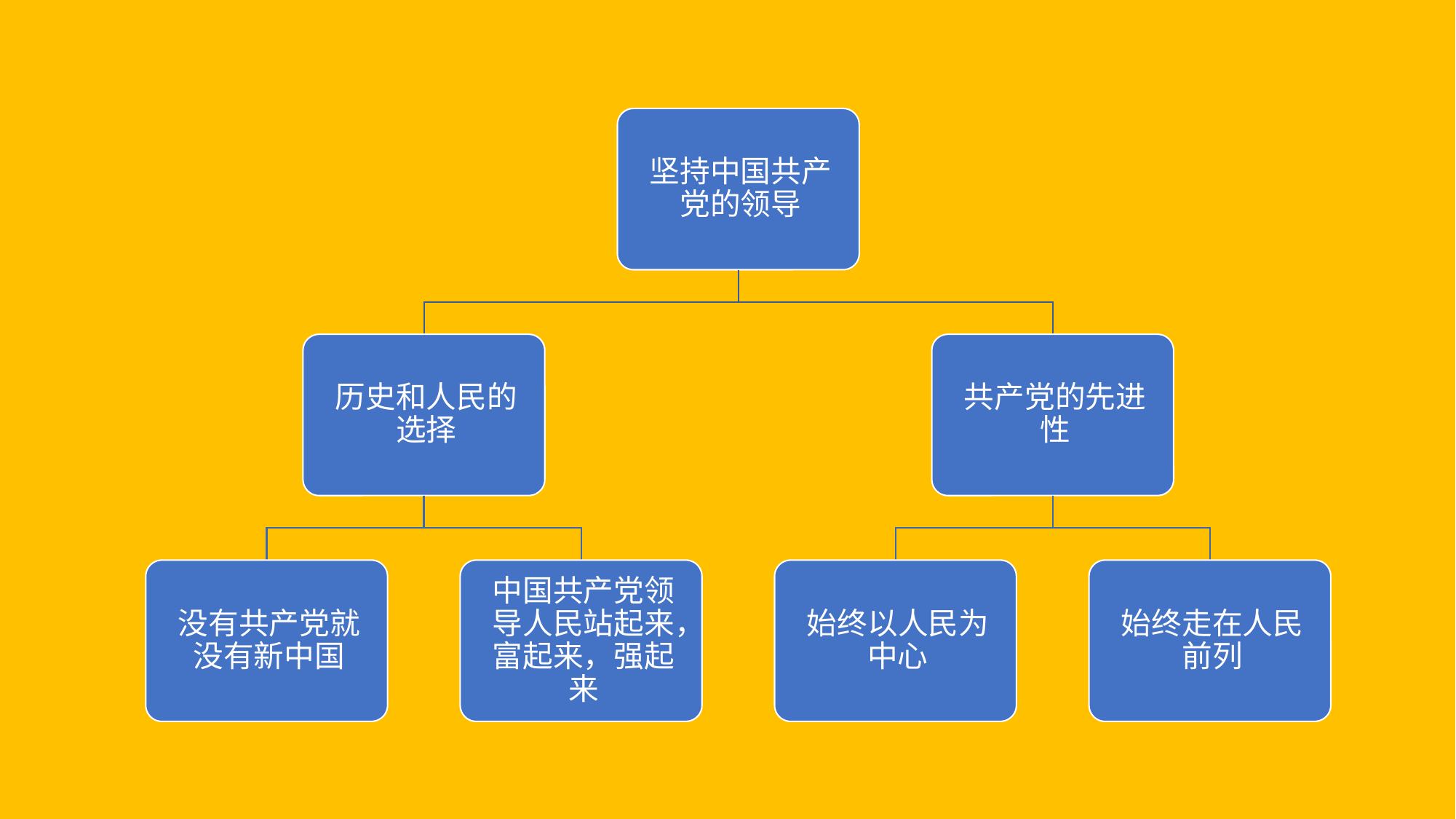

坚持中国共产党的领导
历史和人民的选择
没有共产党就没有新中国
中国共产党领导人民站起来，富起来，强起来
共产党的先进性
始终以人民为中心
始终走在人民前列